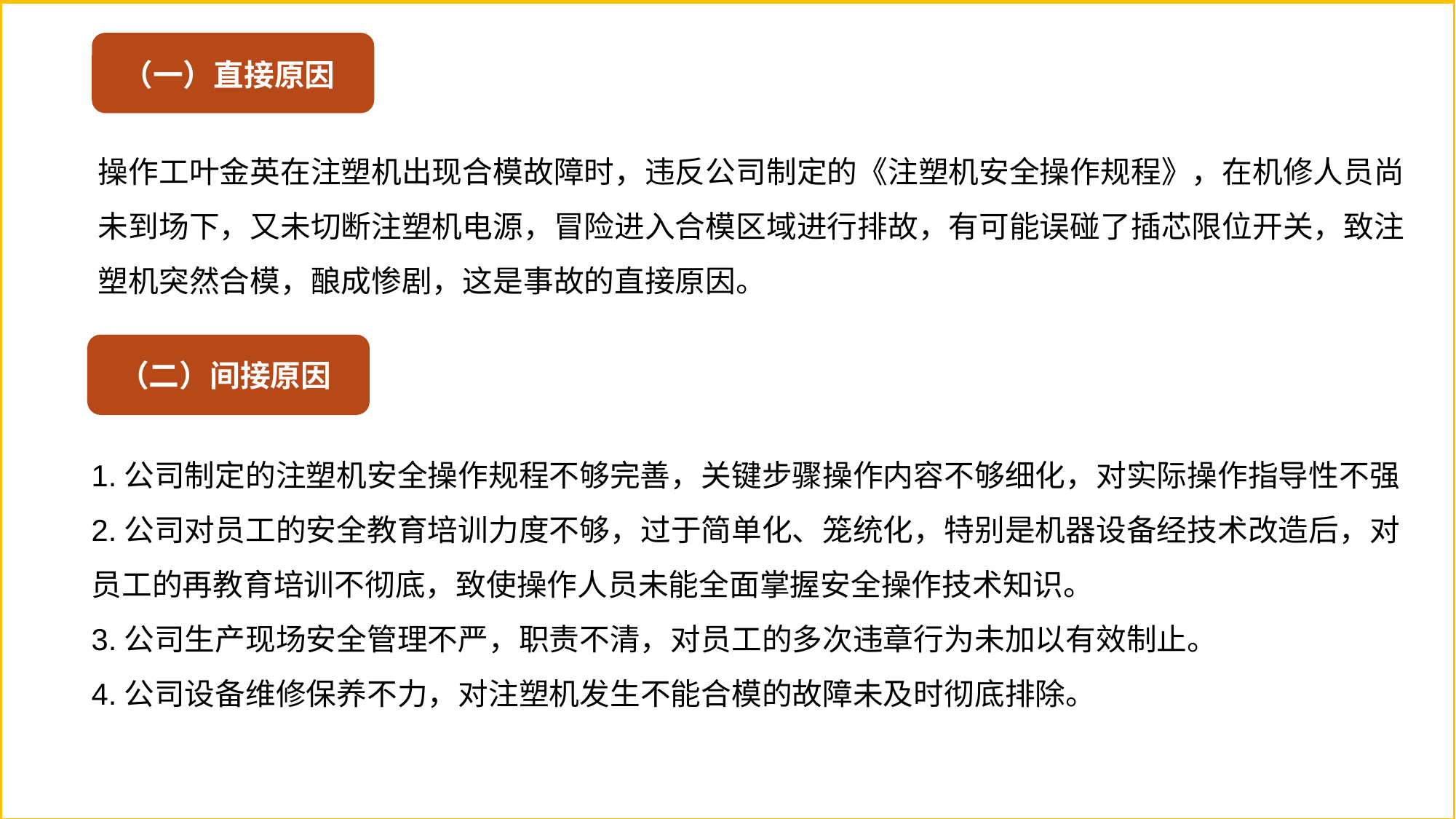

（一）直接原因
操作工叶金英在注塑机出现合模故障时，违反公司制定的《注塑机安全操作规程》，在机修人员尚未到场下，又未切断注塑机电源，冒险进入合模区域进行排故，有可能误碰了插芯限位开关，致注塑机突然合模，酿成惨剧，这是事故的直接原因。

（二）间接原因
1.公司制定的注塑机安全操作规程不够完善，关键步骤操作内容不够细化，对实际操作指导性不强
2.公司对员工的安全教育培训力度不够，过于简单化、笼统化，特别是机器设备经技术改造后，对员工的再教育培训不彻底，致使操作人员未能全面掌握安全操作技术知识。
3.公司生产现场安全管理不严，职责不清，对员工的多次违章行为未加以有效制止。
4.公司设备维修保养不力，对注塑机发生不能合模的故障未及时彻底排除。